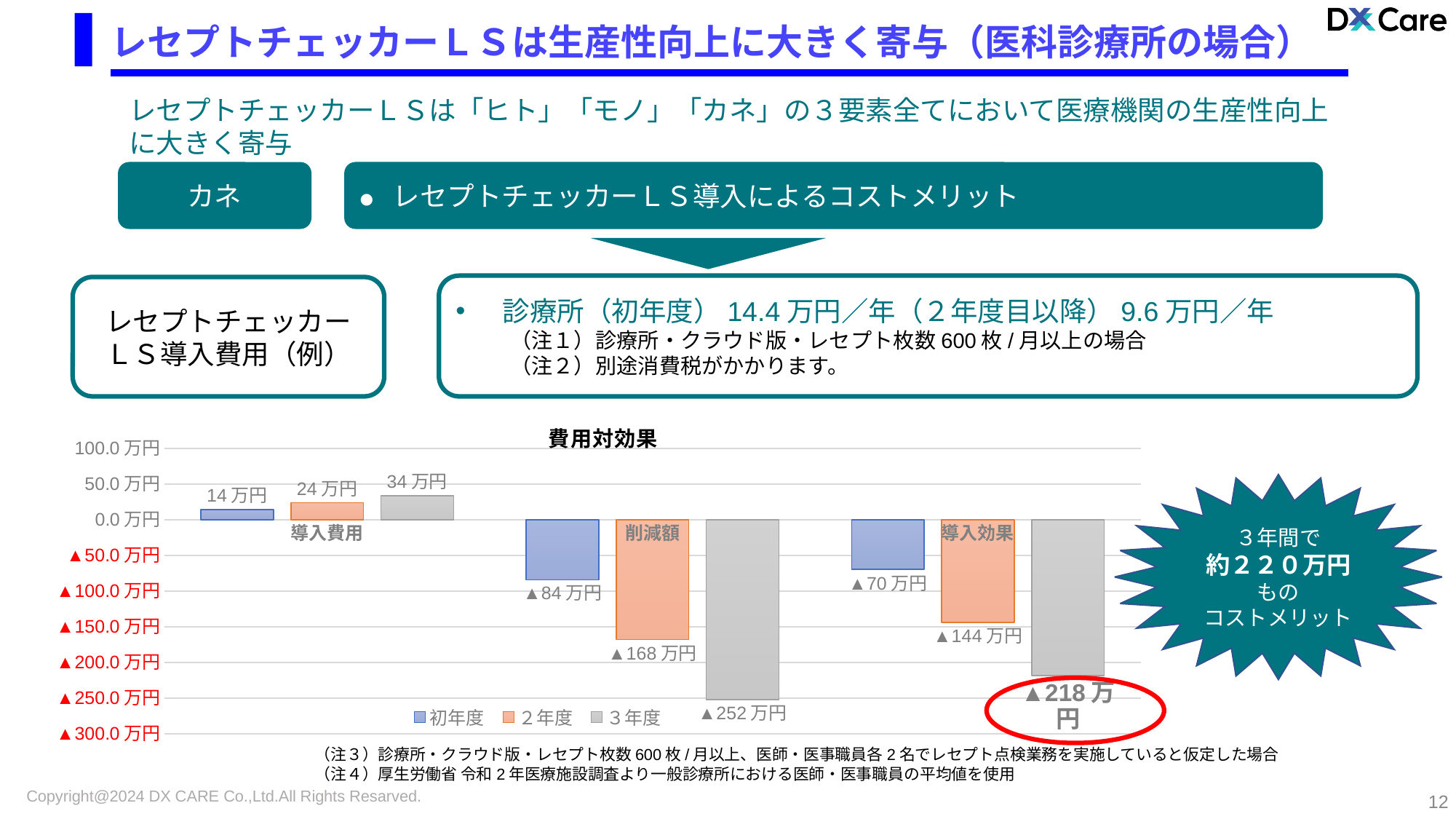

レセプトチェッカーＬＳは生産性向上に大きく寄与（医科診療所の場合）
レセプトチェッカーＬＳは「ヒト」「モノ」「カネ」の３要素全てにおいて医療機関の生産性向上に大きく寄与
カネ
レセプトチェッカーＬＳ導入によるコストメリット

 診療所（初年度）14.4万円／年（２年度目以降）9.6万円／年
（注１）診療所・クラウド版・レセプト枚数600枚/月以上の場合
（注２）別途消費税がかかります。
レセプトチェッカー
ＬＳ導入費用（例）

### Chart: 費用対効果

| Category | 初年度 | ２年度 | ３年度 |
|---|---|---|---|
| 導入費用 | 14.4 | 24.0 | 33.6 |
| 削減額 | -84.0 | -168.0 | -252.0 |
| 導入効果 | -69.6 | -144.0 | -218.4 |
３年間で
約２２０万円もの
コストメリット

（注３）診療所・クラウド版・レセプト枚数600枚/月以上、医師・医事職員各2名でレセプト点検業務を実施していると仮定した場合
（注４）厚生労働省 令和2年医療施設調査より一般診療所における医師・医事職員の平均値を使用
12